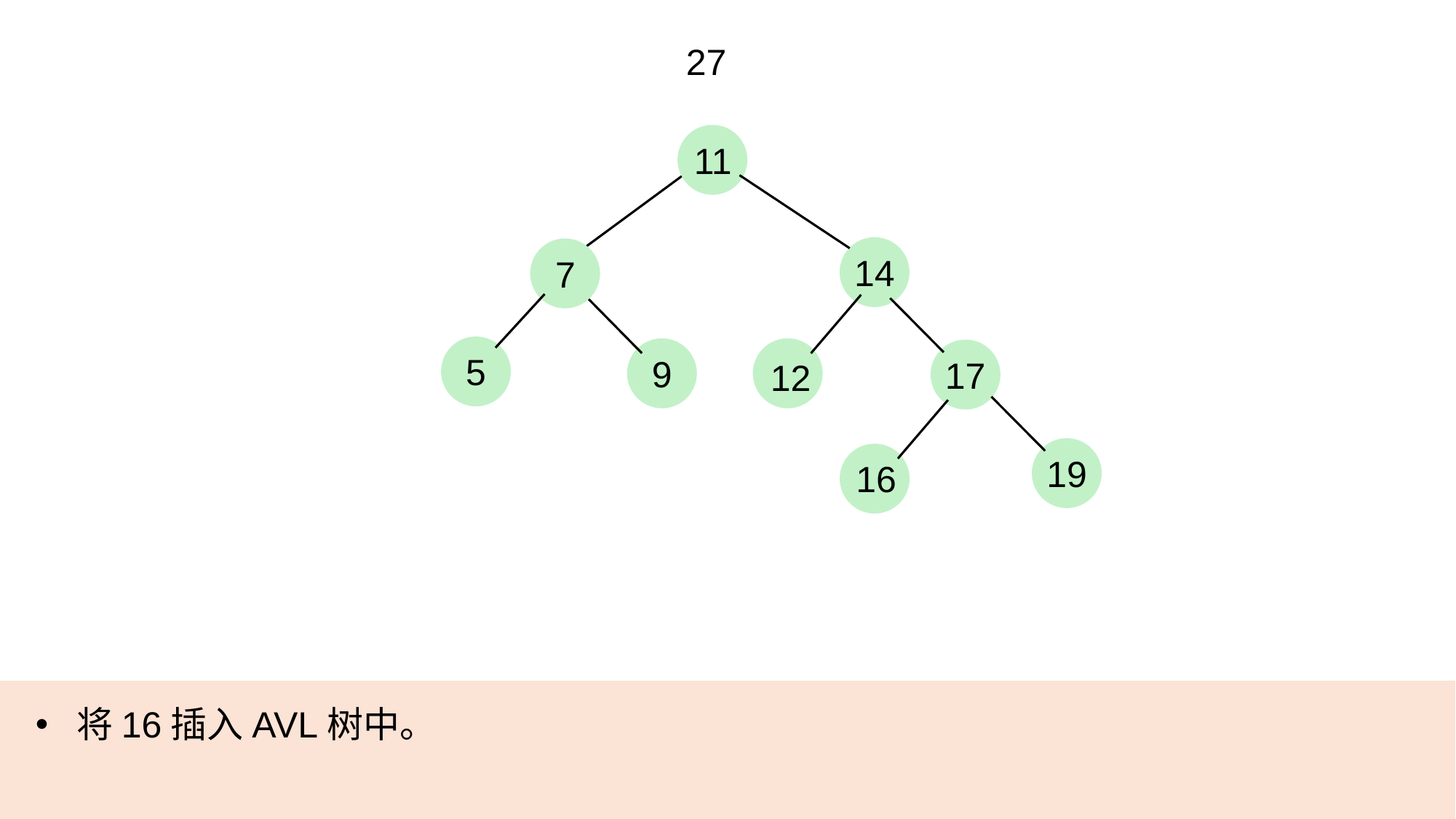

27

11

14
7

5
9
17
12

19
16

将16插入AVL树中。